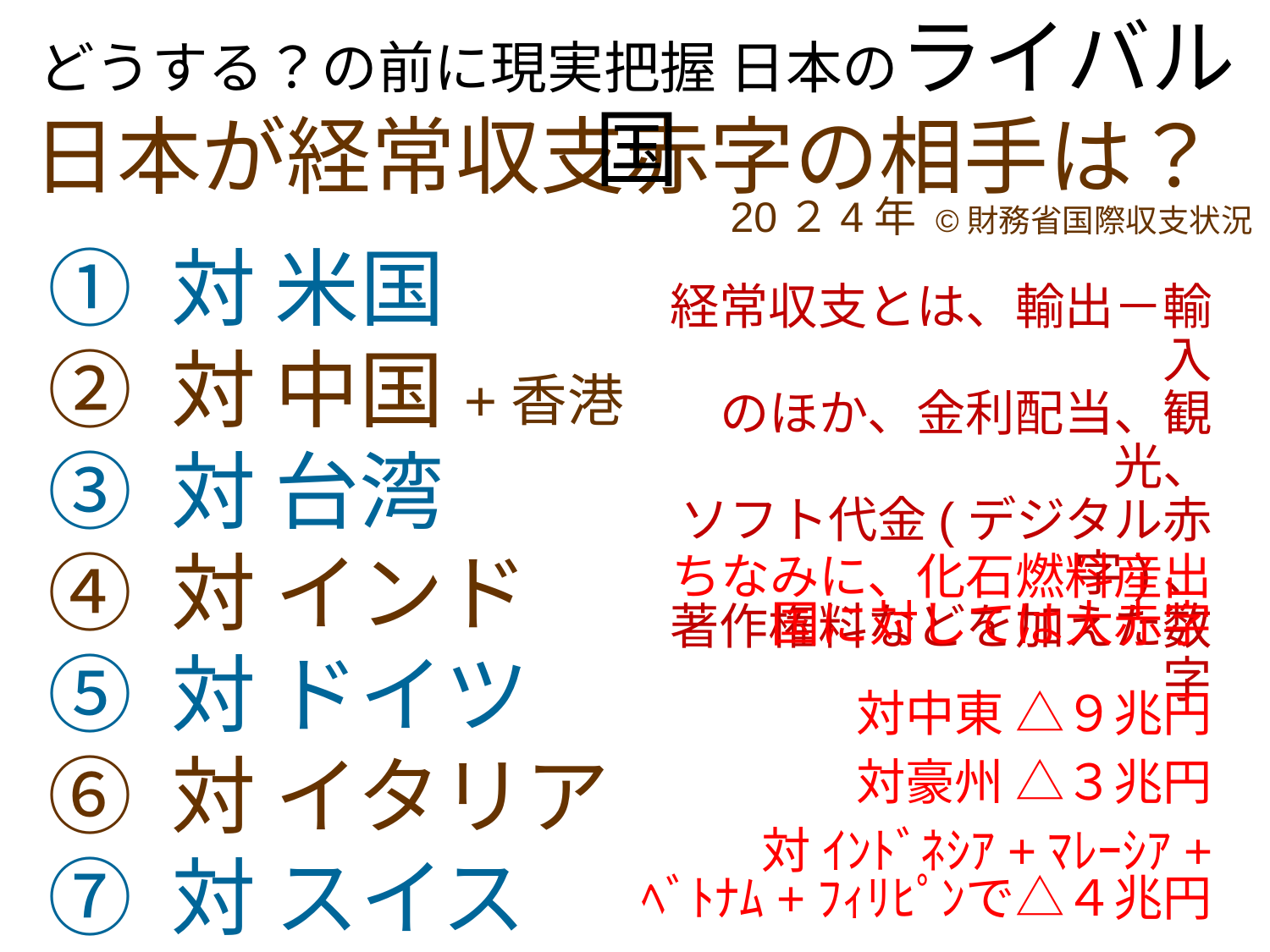

どうする？の前に現実把握 日本のライバル国
日本が経常収支赤字の相手は？
20２4年 ©財務省国際収支状況
① 対 米国
② 対 中国+香港
③ 対 台湾
④ 対 インド
⑤ 対 ドイツ
⑥ 対 イタリア
⑦ 対 スイス
経常収支とは、輸出－輸入
のほか、金利配当、観光、
ソフト代金(デジタル赤字)、
著作権料などを加えた数字
ちなみに、化石燃料産出国に対しては大赤字
対中東 △９兆円
対豪州 △３兆円
対 ｲﾝﾄﾞﾈｼｱ+ﾏﾚｰｼｱ+
ﾍﾞﾄﾅﾑ+ﾌｨﾘﾋﾟﾝで△４兆円